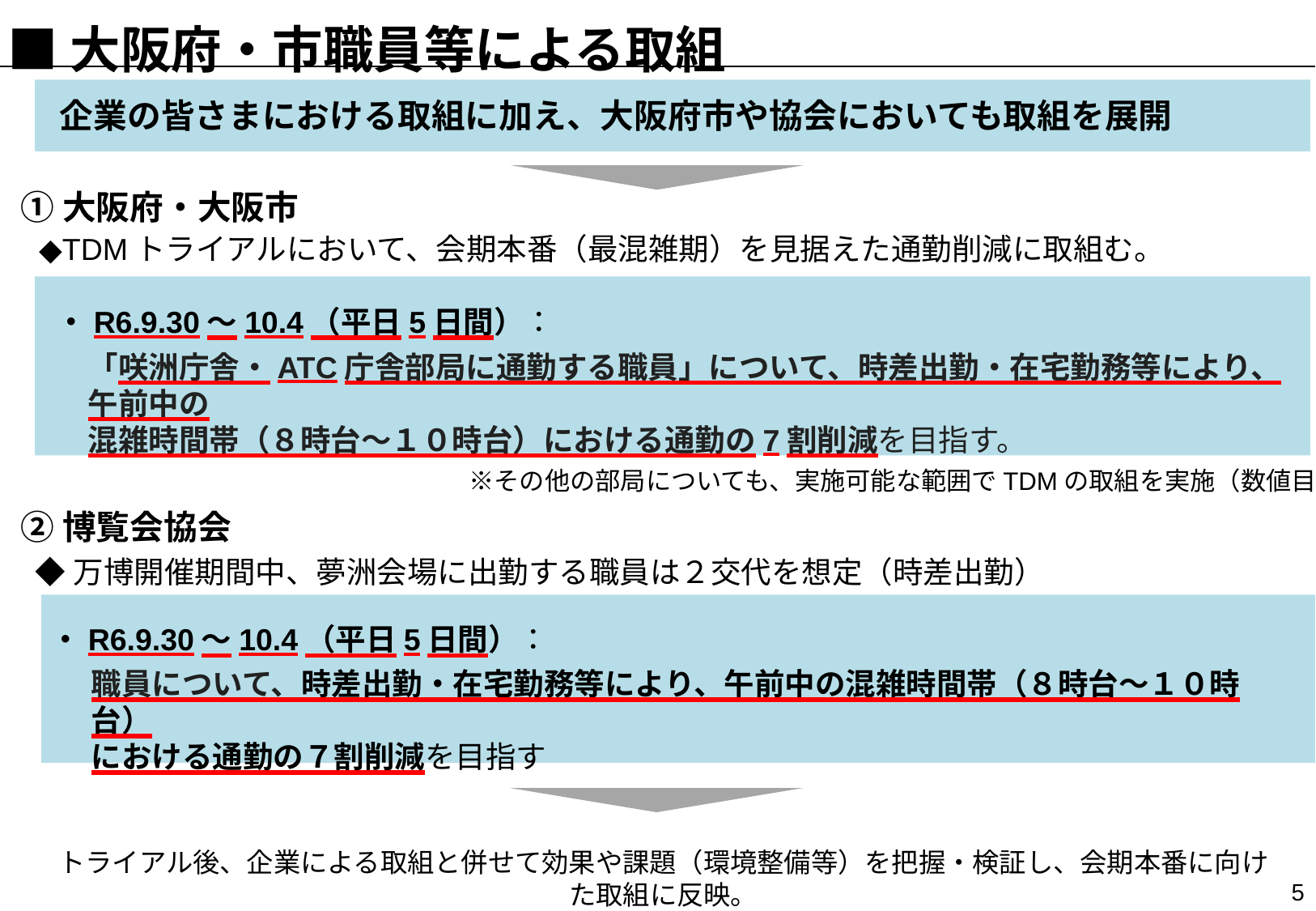

■大阪府・市職員等による取組

企業の皆さまにおける取組に加え、大阪府市や協会においても取組を展開

①大阪府・大阪市
◆TDMトライアルにおいて、会期本番（最混雑期）を見据えた通勤削減に取組む。

・R6.9.30～10.4（平日5日間）：
「咲洲庁舎・ATC庁舎部局に通勤する職員」について、時差出勤・在宅勤務等により、午前中の
混雑時間帯（８時台～１０時台）における通勤の7割削減を目指す。
　※その他の部局についても、実施可能な範囲でTDMの取組を実施（数値目標なし）
②博覧会協会
◆万博開催期間中、夢洲会場に出勤する職員は２交代を想定（時差出勤）

・R6.9.30～10.4（平日5日間）：
職員について、時差出勤・在宅勤務等により、午前中の混雑時間帯（８時台～１０時台）
における通勤の７割削減を目指す

トライアル後、企業による取組と併せて効果や課題（環境整備等）を把握・検証し、会期本番に向けた取組に反映。
5